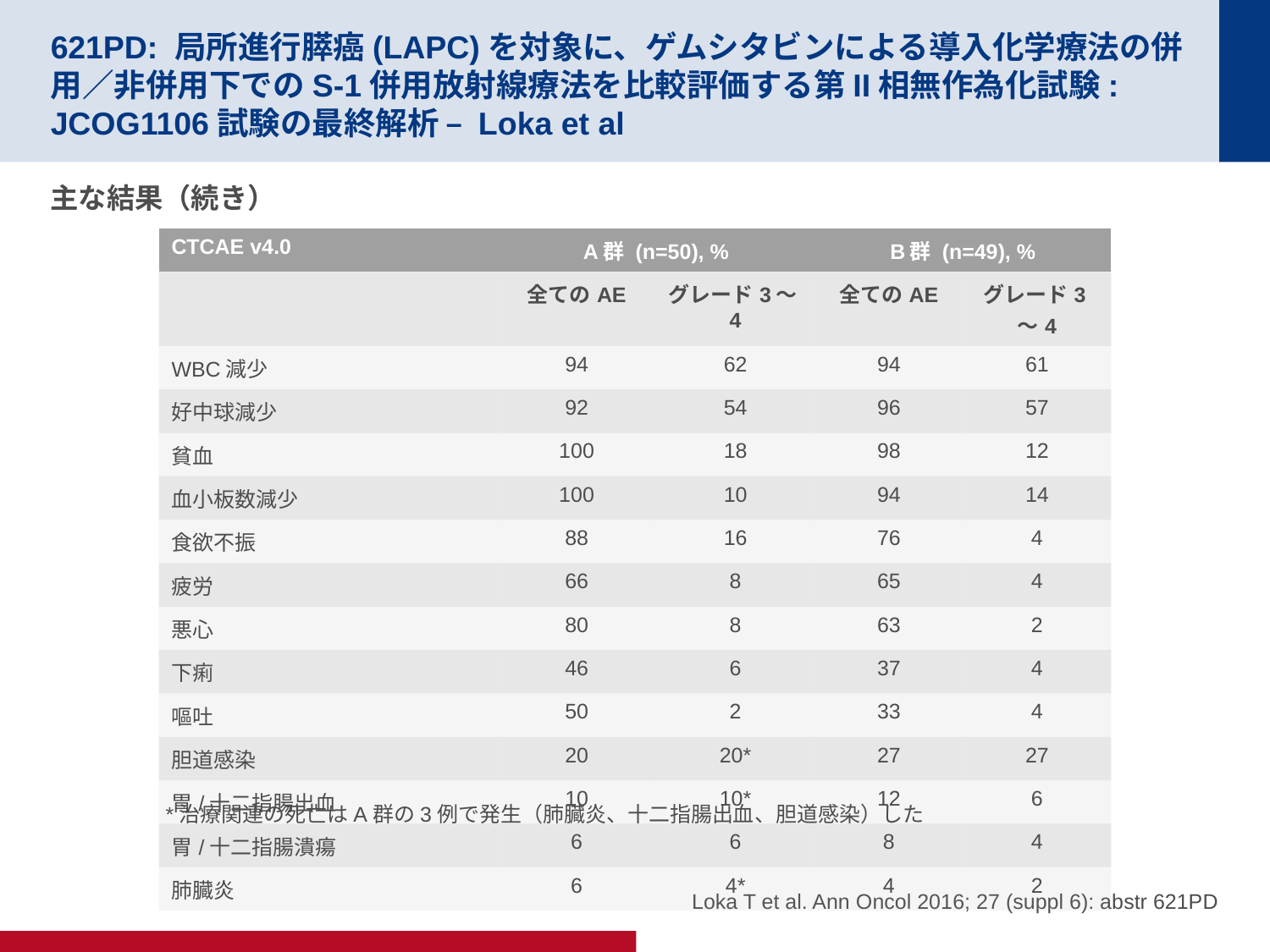

# 621PD: 局所進行膵癌(LAPC)を対象に、ゲムシタビンによる導入化学療法の併用／非併用下でのS-1併用放射線療法を比較評価する第II相無作為化試験: JCOG1106試験の最終解析 – Loka et al
主な結果（続き）
| CTCAE v4.0 | A群 (n=50), % |  | B群 (n=49), % |  |
| --- | --- | --- | --- | --- |
|  | 全てのAE | グレード3～4 | 全てのAE | グレード3～4 |
| WBC減少 | 94 | 62 | 94 | 61 |
| 好中球減少 | 92 | 54 | 96 | 57 |
| 貧血 | 100 | 18 | 98 | 12 |
| 血小板数減少 | 100 | 10 | 94 | 14 |
| 食欲不振 | 88 | 16 | 76 | 4 |
| 疲労 | 66 | 8 | 65 | 4 |
| 悪心 | 80 | 8 | 63 | 2 |
| 下痢 | 46 | 6 | 37 | 4 |
| 嘔吐 | 50 | 2 | 33 | 4 |
| 胆道感染 | 20 | 20\* | 27 | 27 |
| 胃/十二指腸出血 | 10 | 10\* | 12 | 6 |
| 胃/十二指腸潰瘍 | 6 | 6 | 8 | 4 |
| 肺臓炎 | 6 | 4\* | 4 | 2 |
*治療関連の死亡はA群の3例で発生（肺臓炎、十二指腸出血、胆道感染）した
Loka T et al. Ann Oncol 2016; 27 (suppl 6): abstr 621PD